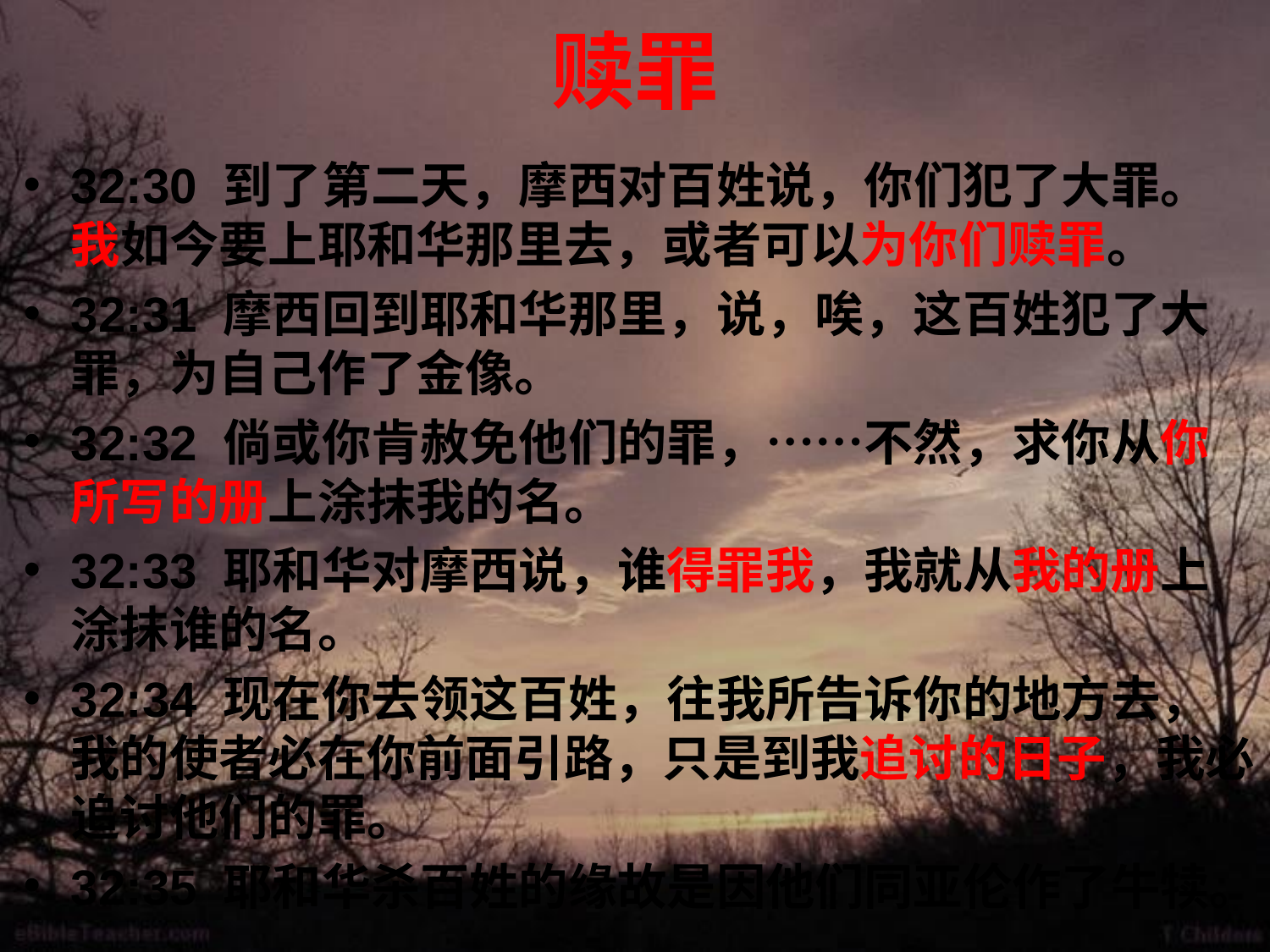

# 赎罪
32:30 到了第二天，摩西对百姓说，你们犯了大罪。我如今要上耶和华那里去，或者可以为你们赎罪。
32:31 摩西回到耶和华那里，说，唉，这百姓犯了大罪，为自己作了金像。
32:32 倘或你肯赦免他们的罪，……不然，求你从你所写的册上涂抹我的名。
32:33 耶和华对摩西说，谁得罪我，我就从我的册上涂抹谁的名。
32:34 现在你去领这百姓，往我所告诉你的地方去，我的使者必在你前面引路，只是到我追讨的日子，我必追讨他们的罪。
32:35 耶和华杀百姓的缘故是因他们同亚伦作了牛犊。